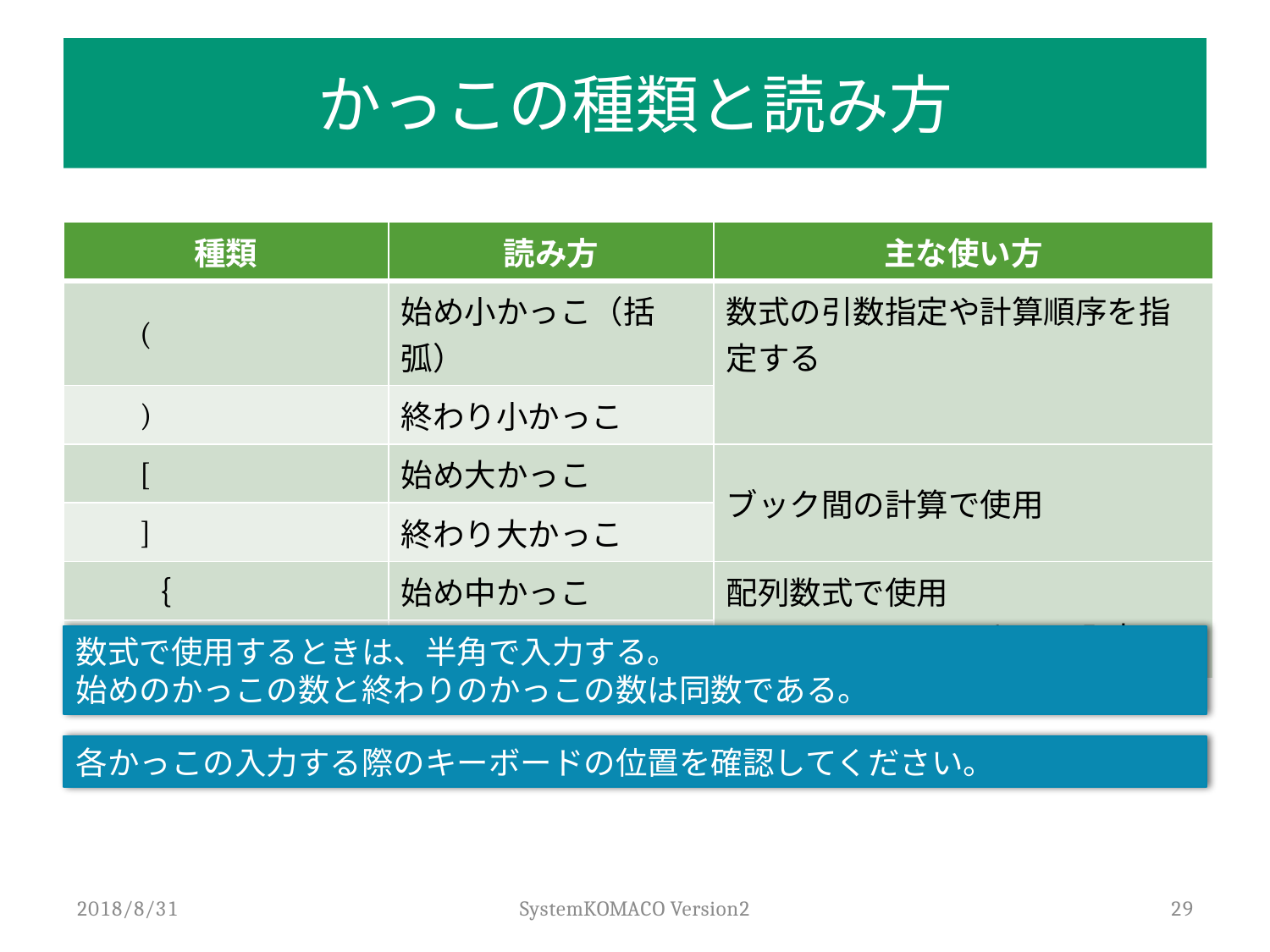

# かっこの種類と読み方
| 種類 | 読み方 | 主な使い方 |
| --- | --- | --- |
| ( | 始め小かっこ（括弧） | 数式の引数指定や計算順序を指定する |
| ) | 終わり小かっこ |  |
| [ | 始め大かっこ | ブック間の計算で使用 |
| ] | 終わり大かっこ |  |
| ｛ | 始め中かっこ | 配列数式で使用 Ctrl + Shift + Enterキーで入力 |
| ｝ | 終わり大かっこ |  |
数式で使用するときは、半角で入力する。
始めのかっこの数と終わりのかっこの数は同数である。
各かっこの入力する際のキーボードの位置を確認してください。
2018/8/31
SystemKOMACO Version2
29